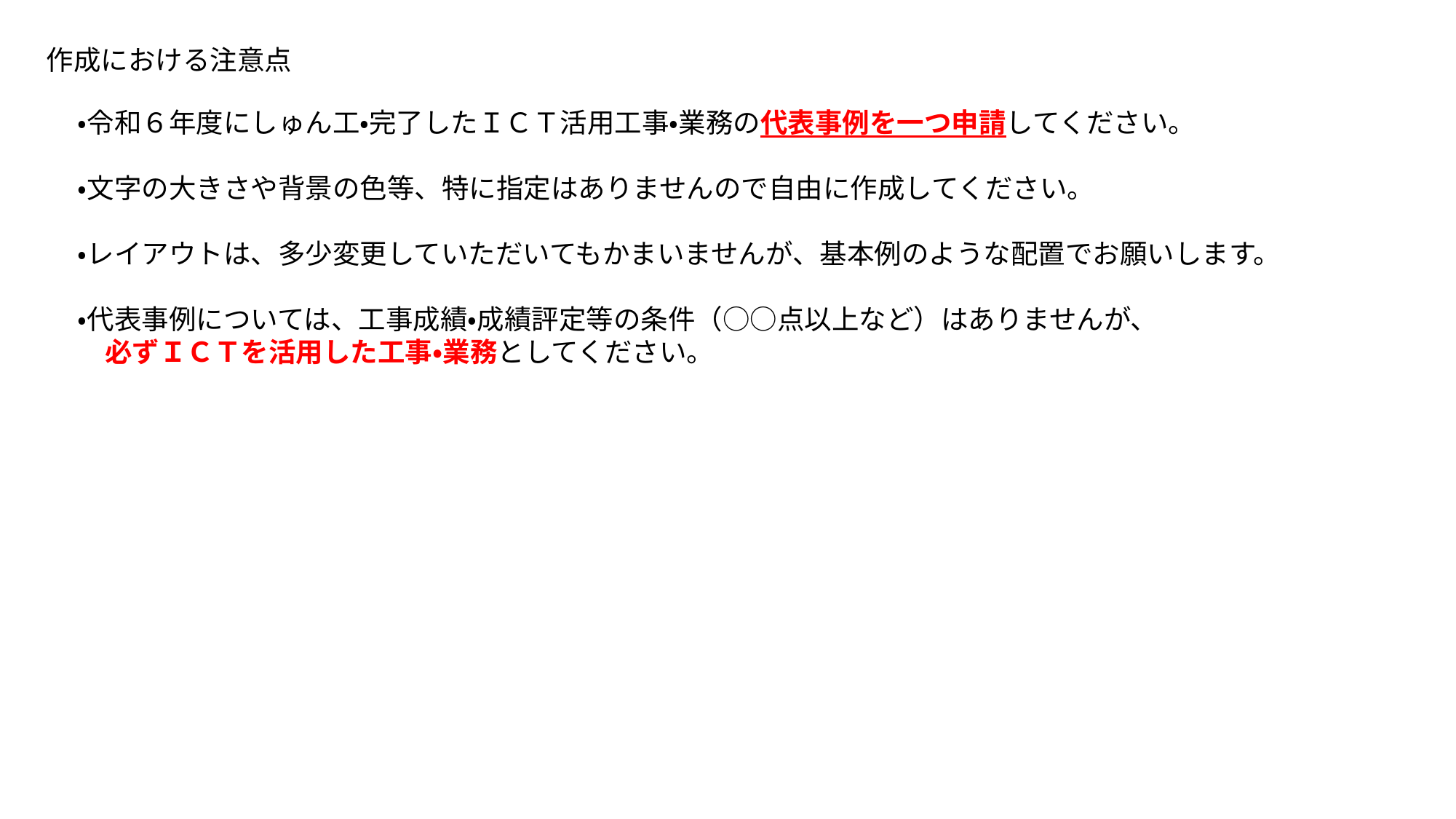

作成における注意点
・令和６年度にしゅん工・完了したＩＣＴ活用工事・業務の代表事例を一つ申請してください。

・文字の大きさや背景の色等、特に指定はありませんので自由に作成してください。

・レイアウトは、多少変更していただいてもかまいませんが、基本例のような配置でお願いします。

・代表事例については、工事成績・成績評定等の条件（○○点以上など）はありませんが、
　必ずＩＣＴを活用した工事・業務としてください。